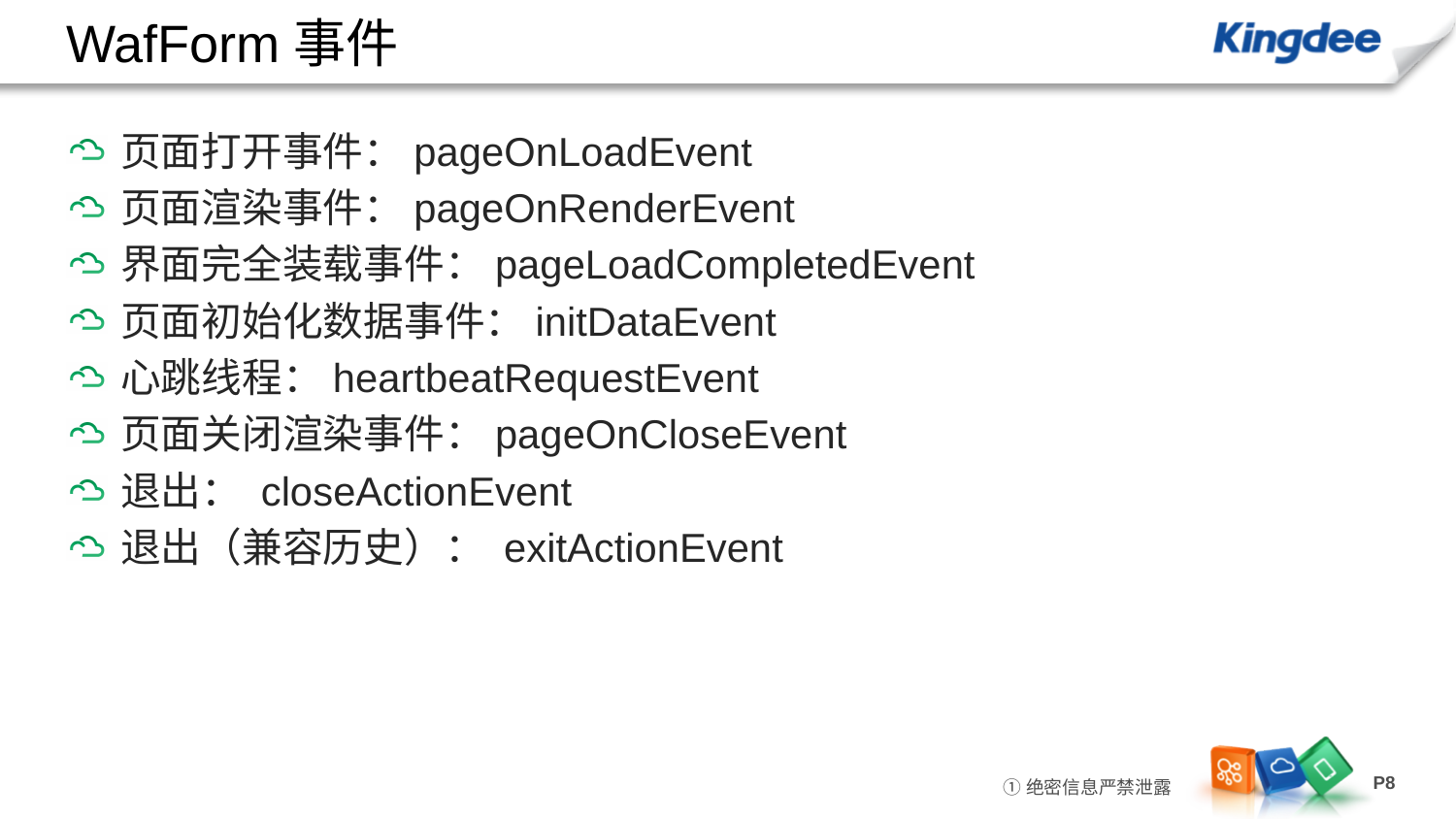

# WafForm事件
页面打开事件：pageOnLoadEvent
页面渲染事件：pageOnRenderEvent
界面完全装载事件：pageLoadCompletedEvent
页面初始化数据事件：initDataEvent
心跳线程：heartbeatRequestEvent
页面关闭渲染事件：pageOnCloseEvent
退出： closeActionEvent
退出（兼容历史）： exitActionEvent